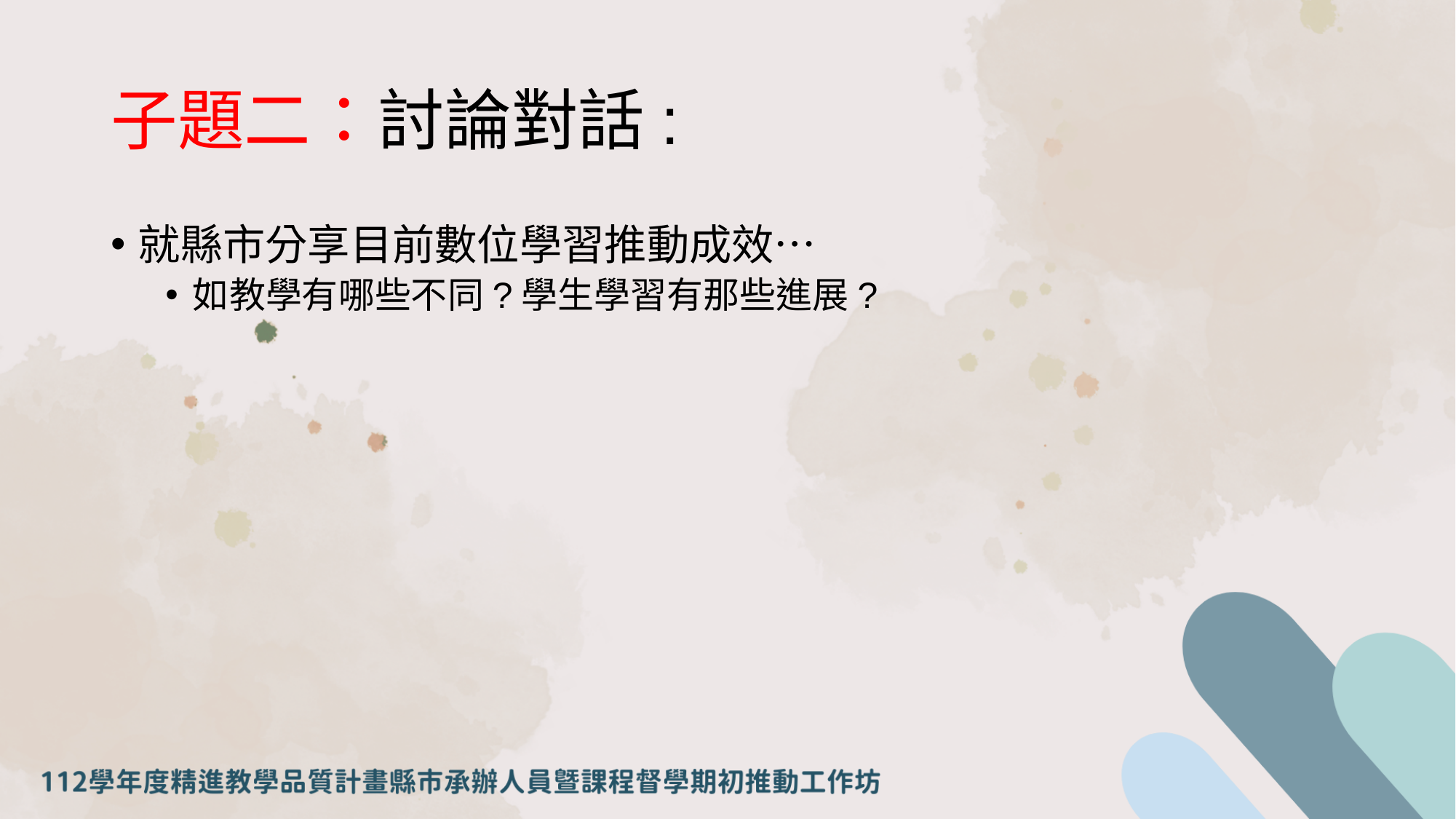

# 子題二：討論對話:
就縣市分享目前數位學習推動成效…
如教學有哪些不同?學生學習有那些進展?